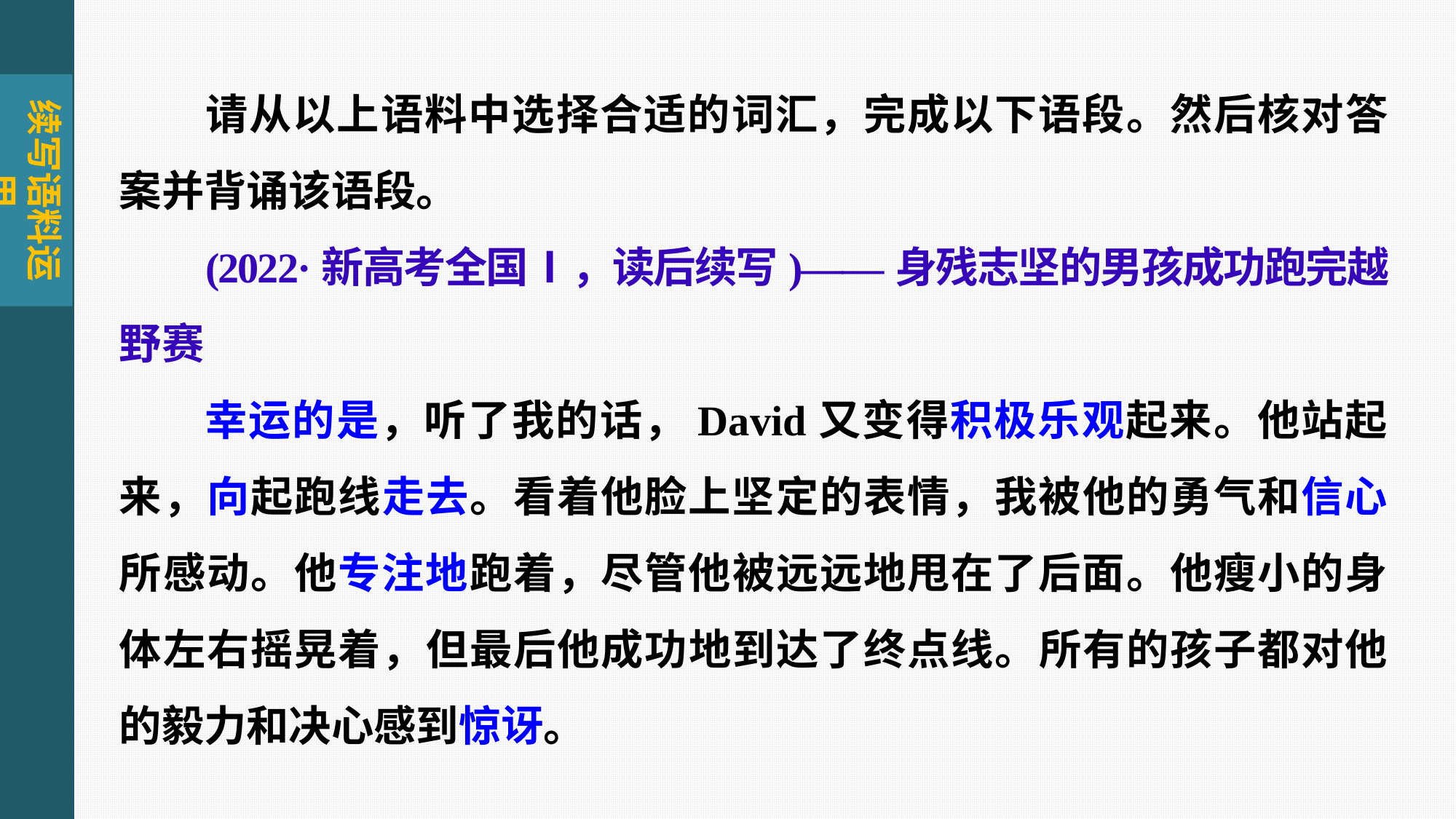

请从以上语料中选择合适的词汇，完成以下语段。然后核对答案并背诵该语段。
(2022·新高考全国Ⅰ，读后续写)——身残志坚的男孩成功跑完越野赛
幸运的是，听了我的话，David又变得积极乐观起来。他站起来，向起跑线走去。看着他脸上坚定的表情，我被他的勇气和信心所感动。他专注地跑着，尽管他被远远地甩在了后面。他瘦小的身体左右摇晃着，但最后他成功地到达了终点线。所有的孩子都对他的毅力和决心感到惊讶。
续写语料运用